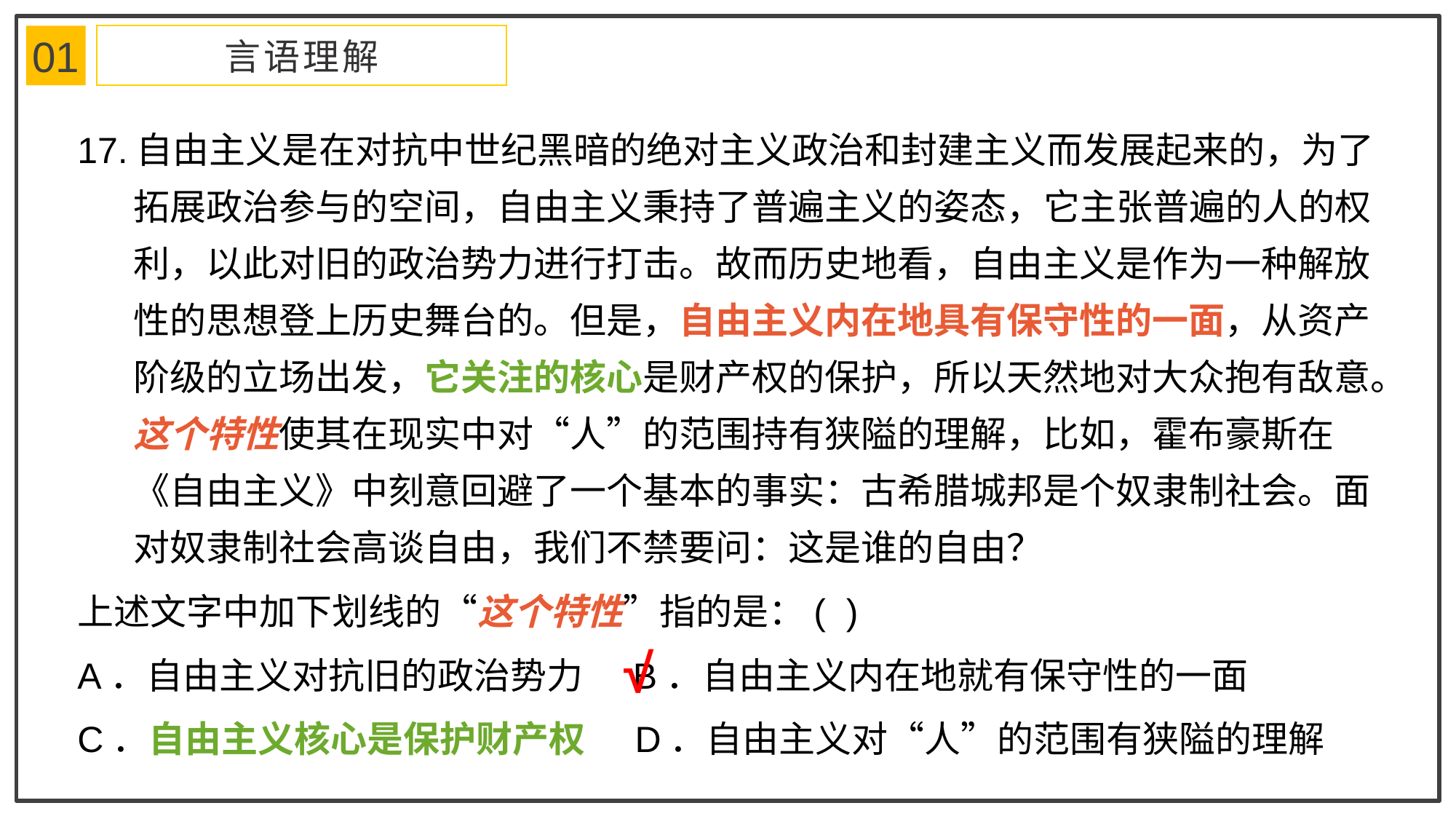

01
言语理解
17.自由主义是在对抗中世纪黑暗的绝对主义政治和封建主义而发展起来的，为了拓展政治参与的空间，自由主义秉持了普遍主义的姿态，它主张普遍的人的权利，以此对旧的政治势力进行打击。故而历史地看，自由主义是作为一种解放性的思想登上历史舞台的。但是，自由主义内在地具有保守性的一面，从资产阶级的立场出发，它关注的核心是财产权的保护，所以天然地对大众抱有敌意。这个特性使其在现实中对“人”的范围持有狭隘的理解，比如，霍布豪斯在《自由主义》中刻意回避了一个基本的事实：古希腊城邦是个奴隶制社会。面对奴隶制社会高谈自由，我们不禁要问：这是谁的自由？
上述文字中加下划线的“这个特性”指的是：(  )
A．自由主义对抗旧的政治势力     B．自由主义内在地就有保守性的一面
C．自由主义核心是保护财产权     D．自由主义对“人”的范围有狭隘的理解
√